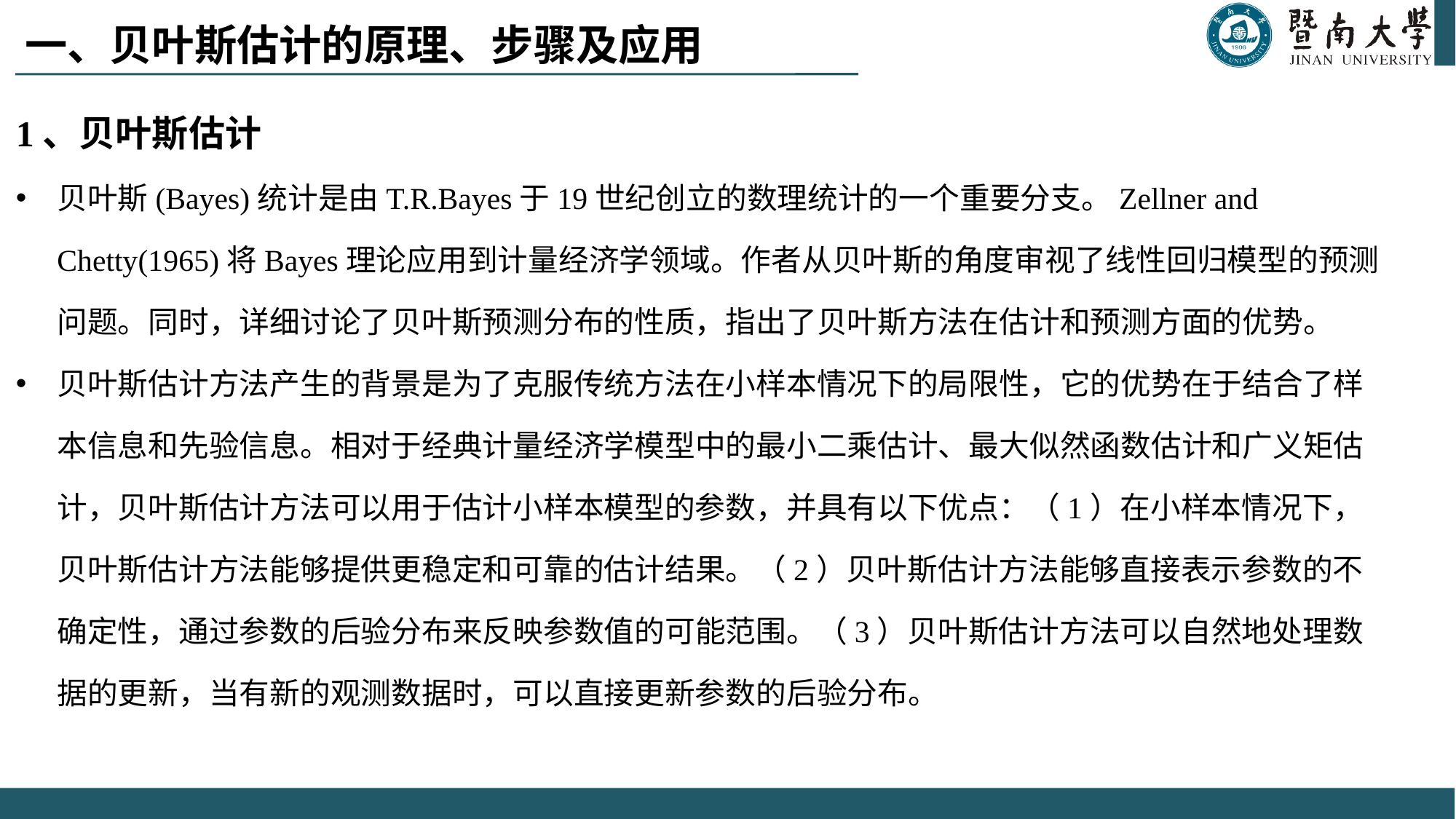

# 一、贝叶斯估计的原理、步骤及应用
1、贝叶斯估计
贝叶斯(Bayes)统计是由T.R.Bayes于19世纪创立的数理统计的一个重要分支。Zellner and Chetty(1965)将Bayes理论应用到计量经济学领域。作者从贝叶斯的角度审视了线性回归模型的预测问题。同时，详细讨论了贝叶斯预测分布的性质，指出了贝叶斯方法在估计和预测方面的优势。
贝叶斯估计方法产生的背景是为了克服传统方法在小样本情况下的局限性，它的优势在于结合了样本信息和先验信息。相对于经典计量经济学模型中的最小二乘估计、最大似然函数估计和广义矩估计，贝叶斯估计方法可以用于估计小样本模型的参数，并具有以下优点：（1）在小样本情况下，贝叶斯估计方法能够提供更稳定和可靠的估计结果。（2）贝叶斯估计方法能够直接表示参数的不确定性，通过参数的后验分布来反映参数值的可能范围。（3）贝叶斯估计方法可以自然地处理数据的更新，当有新的观测数据时，可以直接更新参数的后验分布。